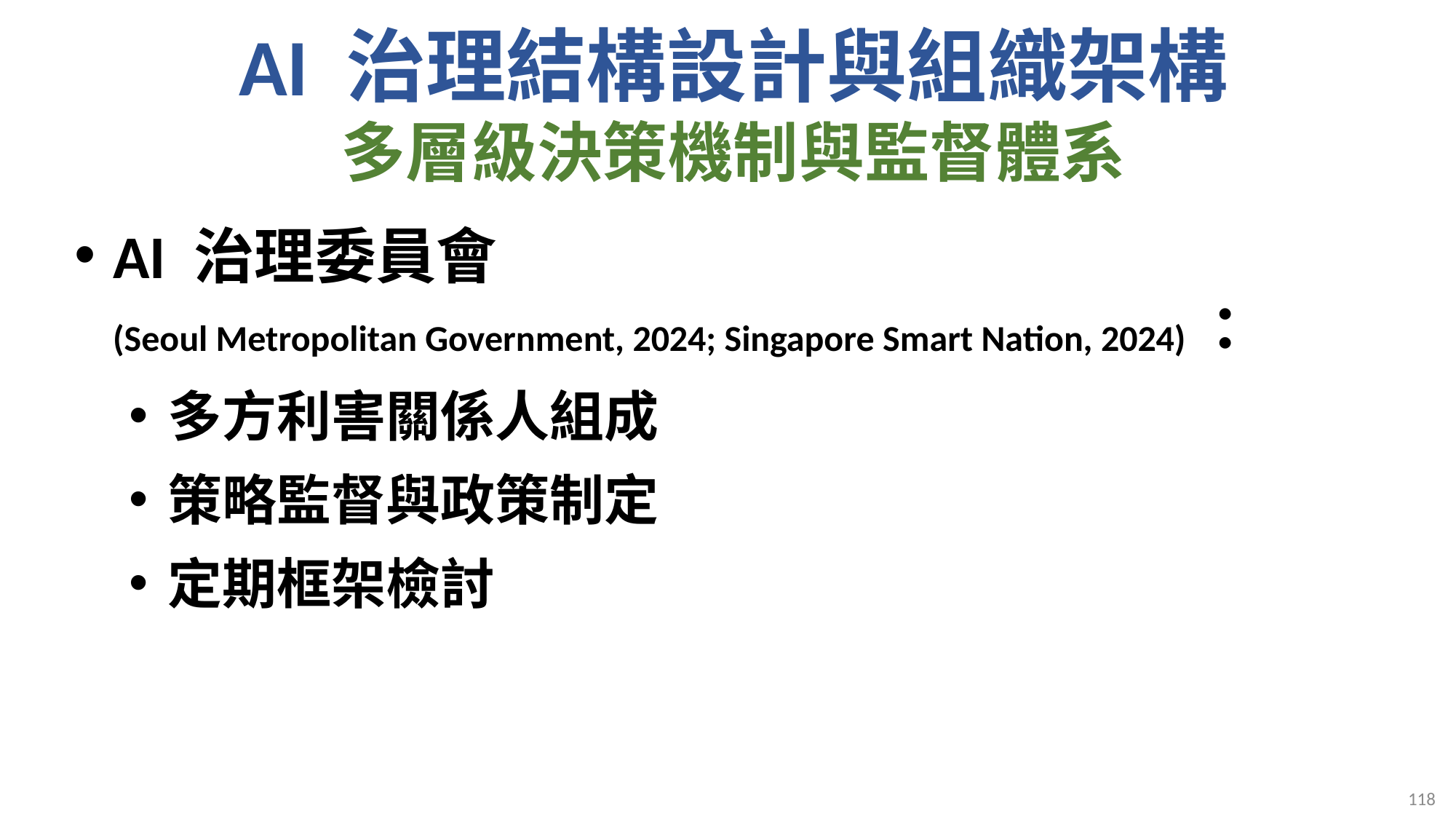

# AI 治理結構設計與組織架構 多層級決策機制與監督體系
AI 治理委員會
(Seoul Metropolitan Government, 2024; Singapore Smart Nation, 2024)：
多方利害關係人組成
策略監督與政策制定
定期框架檢討
118